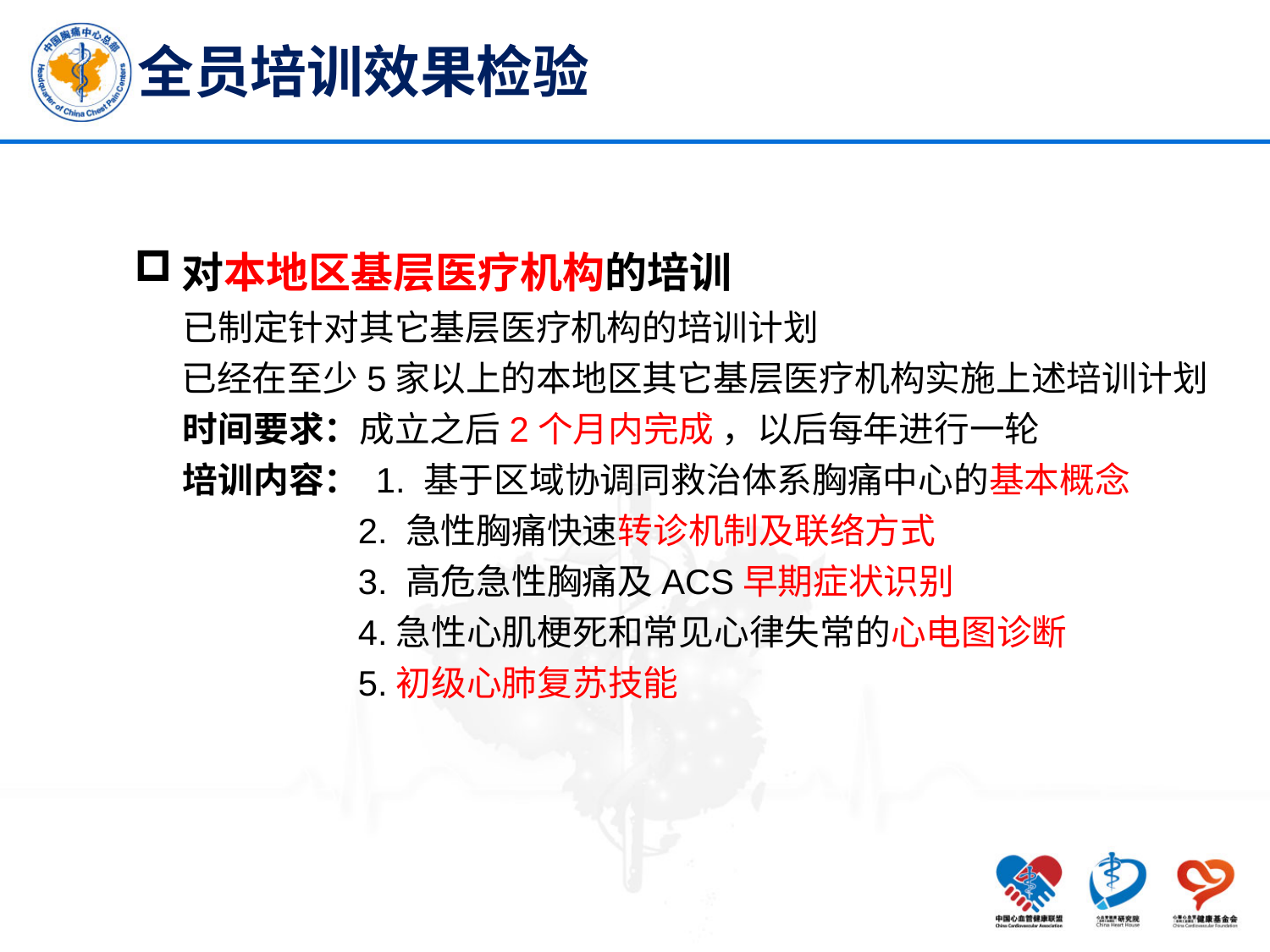

# 全员培训效果检验

对本地区基层医疗机构的培训
     已制定针对其它基层医疗机构的培训计划
     已经在至少5家以上的本地区其它基层医疗机构实施上述培训计划
     时间要求：成立之后2个月内完成 ，以后每年进行一轮
     培训内容： 1. 基于区域协调同救治体系胸痛中心的基本概念
                       2. 急性胸痛快速转诊机制及联络方式
                       3. 高危急性胸痛及ACS早期症状识别
                       4.急性心肌梗死和常见心律失常的心电图诊断
                       5.初级心肺复苏技能